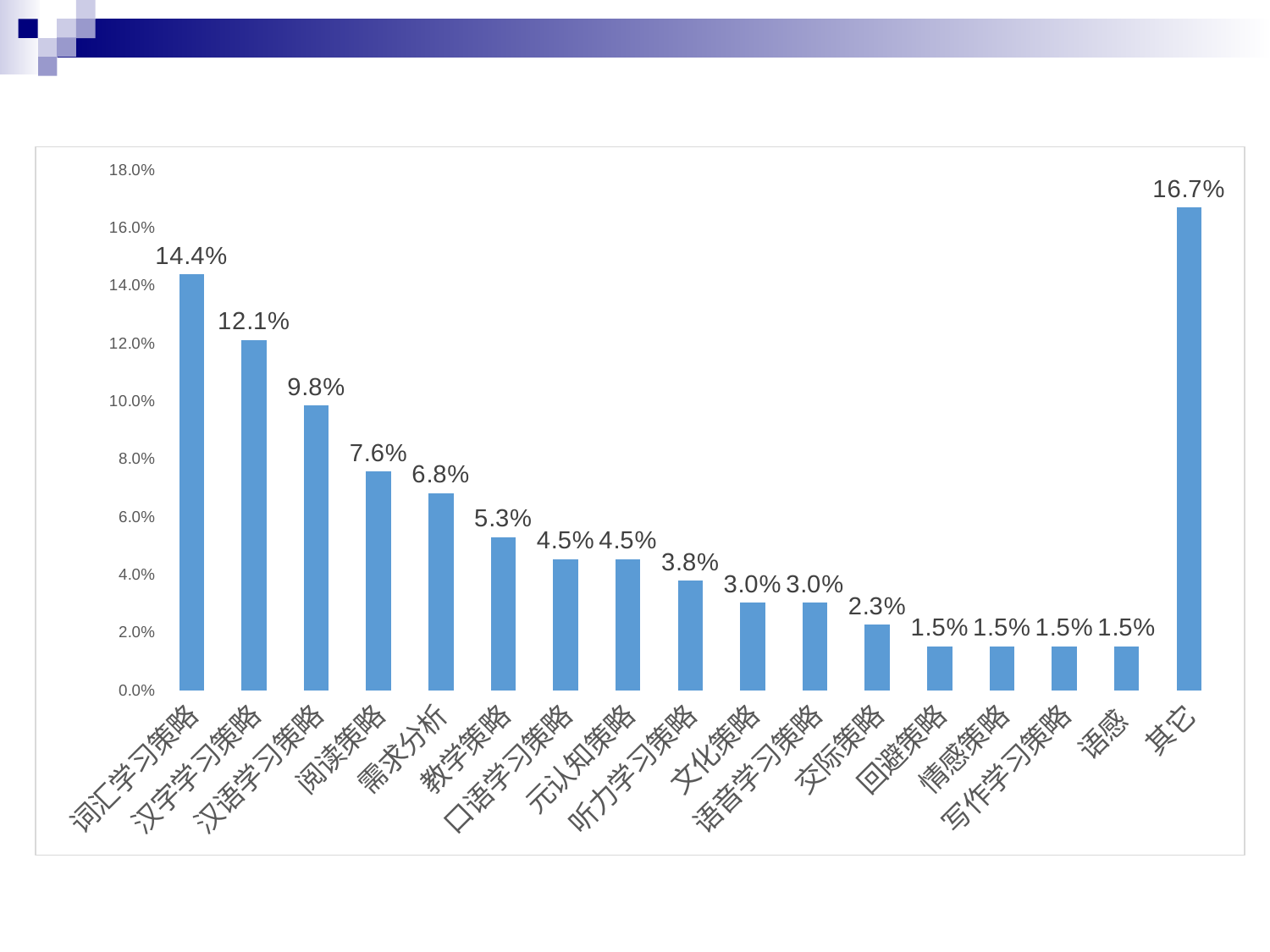

### Chart

| Category |  |
|---|---|
| 词汇学习策略 | 0.143939393939394 |
| 汉字学习策略 | 0.121212121212121 |
| 汉语学习策略 | 0.0984848484848485 |
| 阅读策略 | 0.0757575757575758 |
| 需求分析 | 0.0681818181818182 |
| 教学策略 | 0.053030303030303 |
| 口语学习策略 | 0.0454545454545455 |
| 元认知策略 | 0.0454545454545455 |
| 听力学习策略 | 0.0378787878787879 |
| 文化策略 | 0.0303030303030303 |
| 语音学习策略 | 0.0303030303030303 |
| 交际策略 | 0.0227272727272727 |
| 回避策略 | 0.0151515151515152 |
| 情感策略 | 0.0151515151515152 |
| 写作学习策略 | 0.0151515151515152 |
| 语感  | 0.0151515151515152 |
| 其它 | 0.167 |